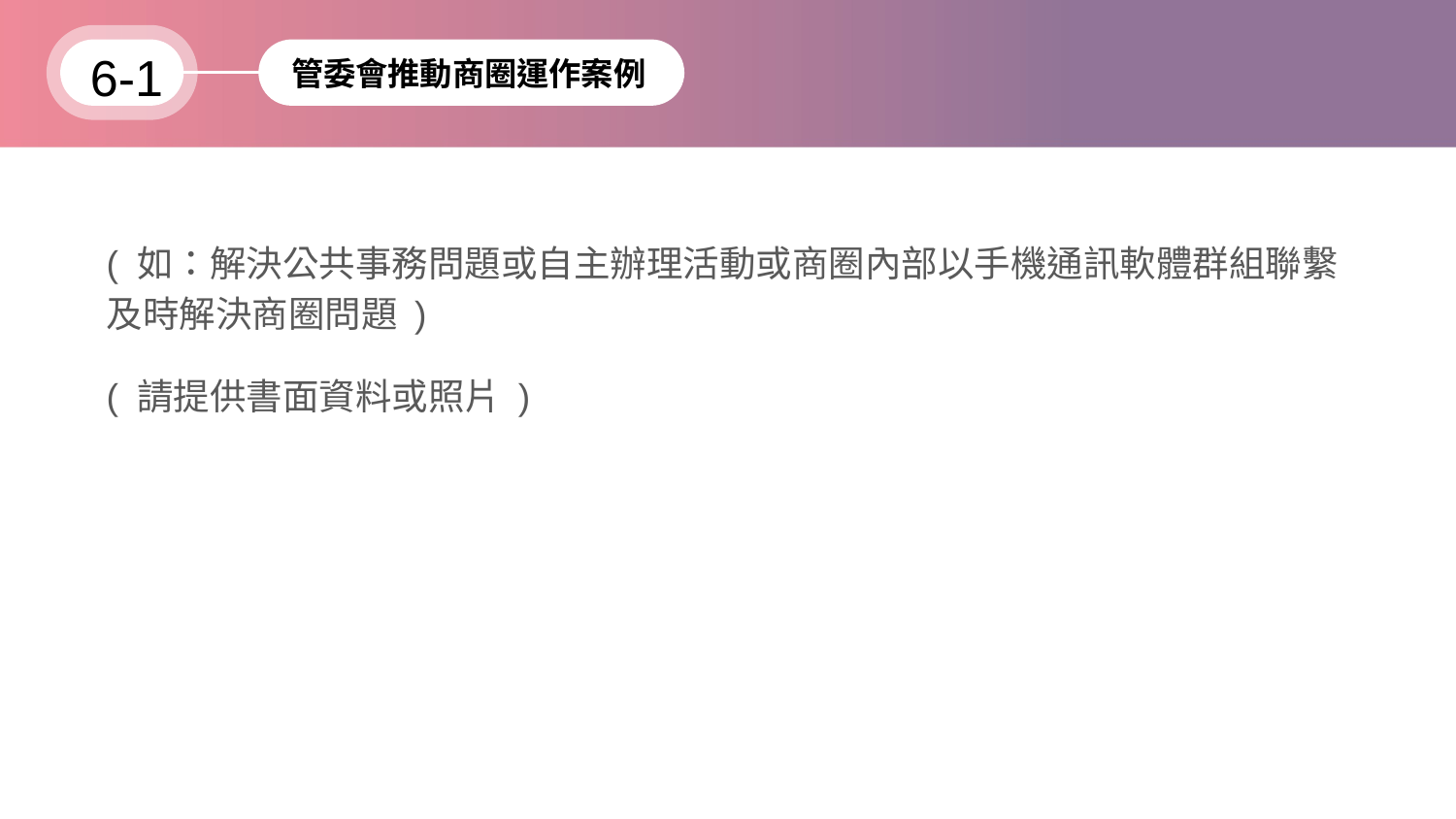

6-1

管委會推動商圈運作案例
( 如：解決公共事務問題或自主辦理活動或商圈內部以手機通訊軟體群組聯繫及時解決商圈問題 )
( 請提供書面資料或照片 )